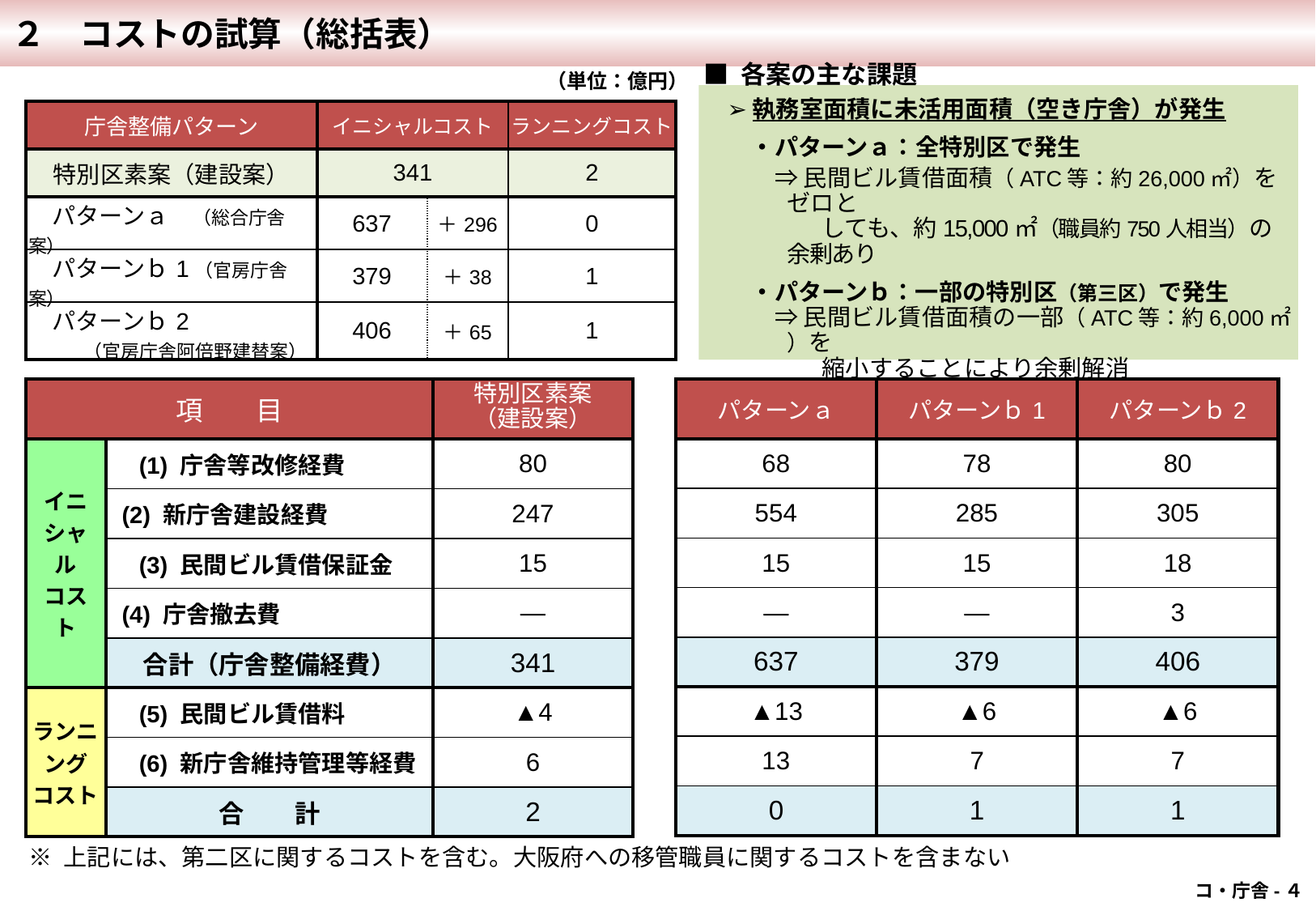

２　コストの試算（総括表）
（単位：億円）
■ 各案の主な課題
　➢ 執務室面積に未活用面積（空き庁舎）が発生
　　・パターンａ：全特別区で発生
　　　⇒ 民間ビル賃借面積（ATC等：約26,000㎡）をゼロと
　　　　　しても、約15,000㎡（職員約750人相当）の余剰あり
　　・パターンｂ：一部の特別区（第三区）で発生
　　　⇒ 民間ビル賃借面積の一部（ATC等：約6,000㎡ ）を
　　　　　縮小することにより余剰解消
| 庁舎整備パターン | イニシャルコスト |  | ランニングコスト |
| --- | --- | --- | --- |
| 特別区素案（建設案） | 341 |  | 2 |
| パターンａ　（総合庁舎案） | 637 | ＋296 | 0 |
| パターンｂ1（官房庁舎案） | 379 | ＋38 | 1 |
| パターンｂ2 　　　（官房庁舎阿倍野建替案） | 406 | ＋65 | 1 |
| パターンａ | パターンｂ1 | パターンｂ2 |
| --- | --- | --- |
| 68 | 78 | 80 |
| 554 | 285 | 305 |
| 15 | 15 | 18 |
| ― | ― | 3 |
| 637 | 379 | 406 |
| ▲13 | ▲6 | ▲6 |
| 13 | 7 | 7 |
| 0 | 1 | 1 |
| 項　　目 |  | 特別区素案 （建設案） |
| --- | --- | --- |
| イニシャル コスト | (1) 庁舎等改修経費 | 80 |
|  | (2) 新庁舎建設経費 | 247 |
|  | (3) 民間ビル賃借保証金 | 15 |
|  | (4) 庁舎撤去費 | ― |
|  | 合計（庁舎整備経費） | 341 |
| ランニング コスト | (5) 民間ビル賃借料 | ▲4 |
|  | (6) 新庁舎維持管理等経費 | 6 |
|  | 合　　計 | 2 |
※ 上記には、第二区に関するコストを含む。大阪府への移管職員に関するコストを含まない
コ・庁舎-４